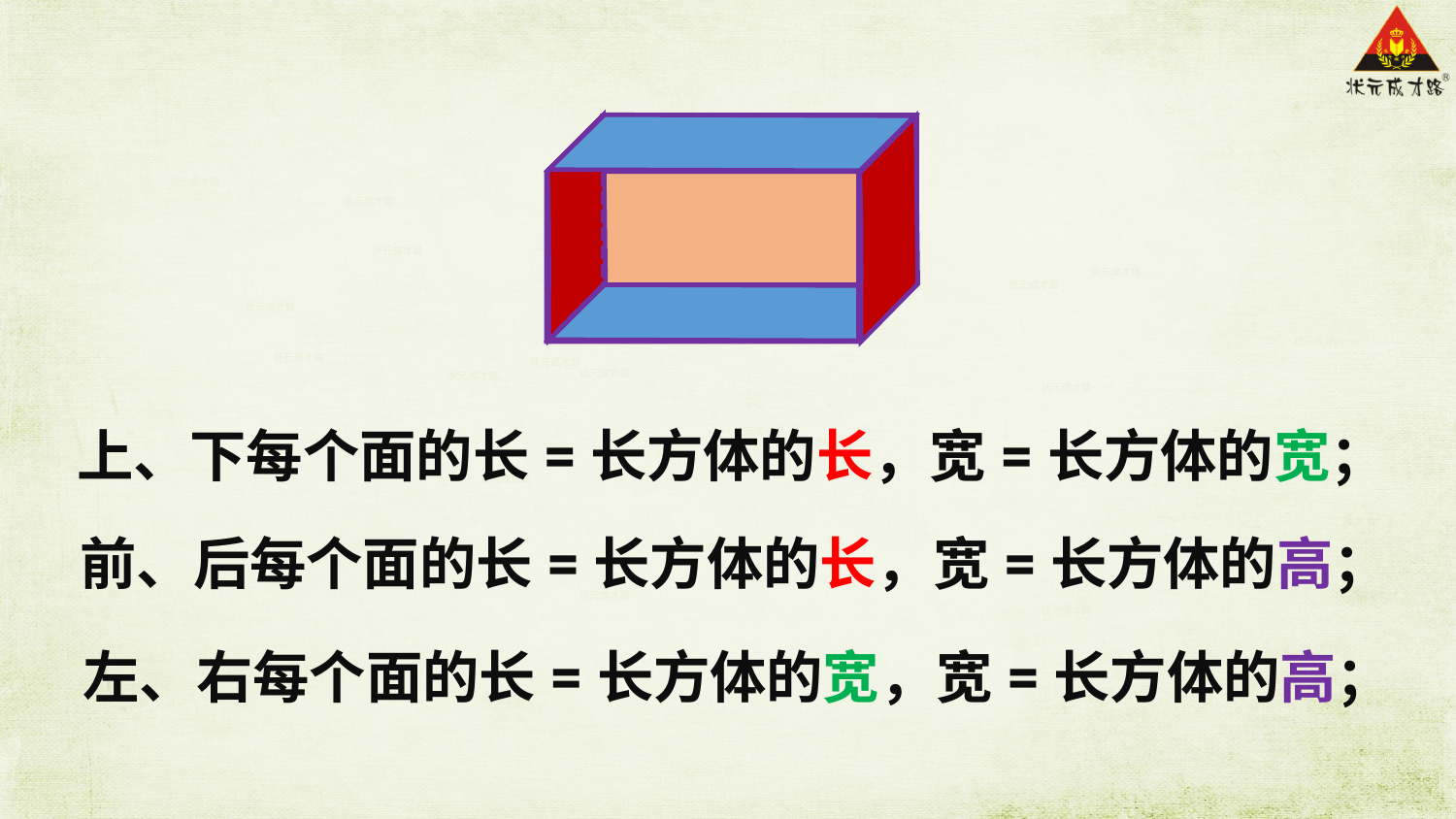

上、下每个面的长=长方体的长，宽=长方体的宽；
前、后每个面的长=长方体的长，宽=长方体的高；
左、右每个面的长=长方体的宽，宽=长方体的高；